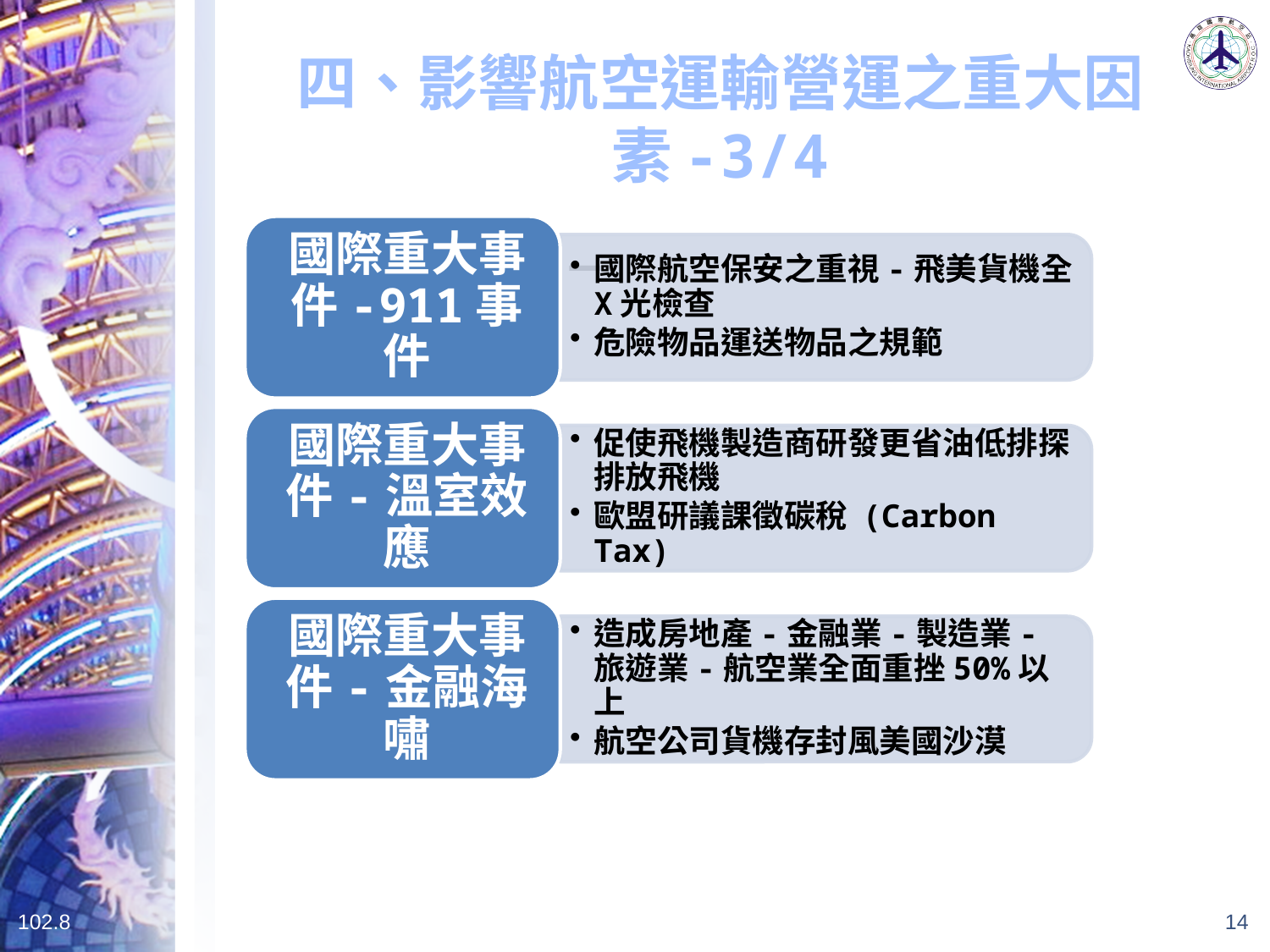

# 四、影響航空運輸營運之重大因素-3/4
國際航空保安之重視-飛美貨機全X光檢查
危險物品運送物品之規範
國際重大事件-911事件
促使飛機製造商研發更省油低排探排放飛機
歐盟研議課徵碳稅 (Carbon Tax)
國際重大事件-溫室效應
造成房地產-金融業-製造業-旅遊業-航空業全面重挫50%以上
航空公司貨機存封風美國沙漠
國際重大事件-金融海嘯
＊—＊—＊—

102.8
14